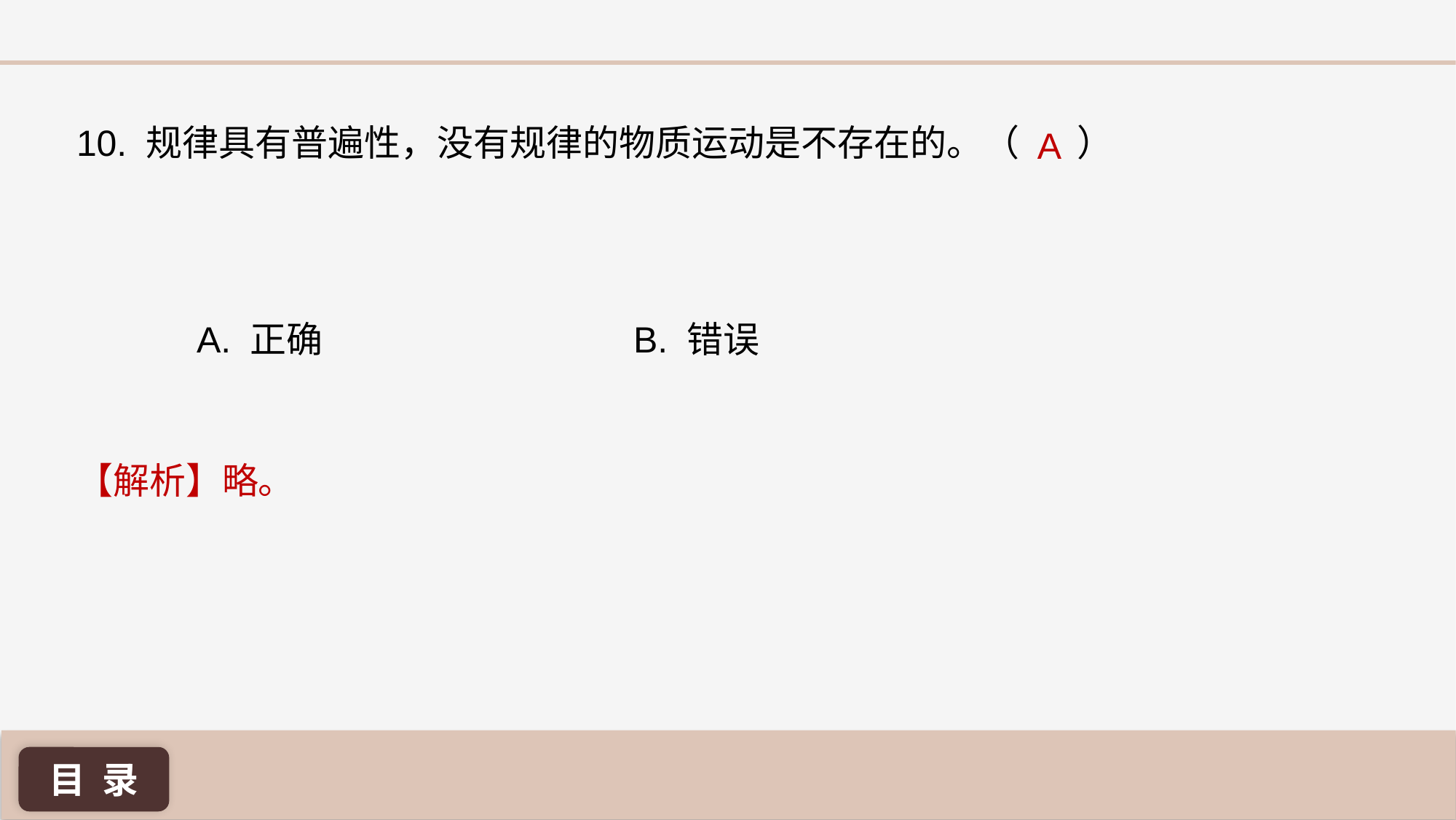

A
10. 规律具有普遍性，没有规律的物质运动是不存在的。（       ）
A. 正确 			B. 错误
【解析】略。